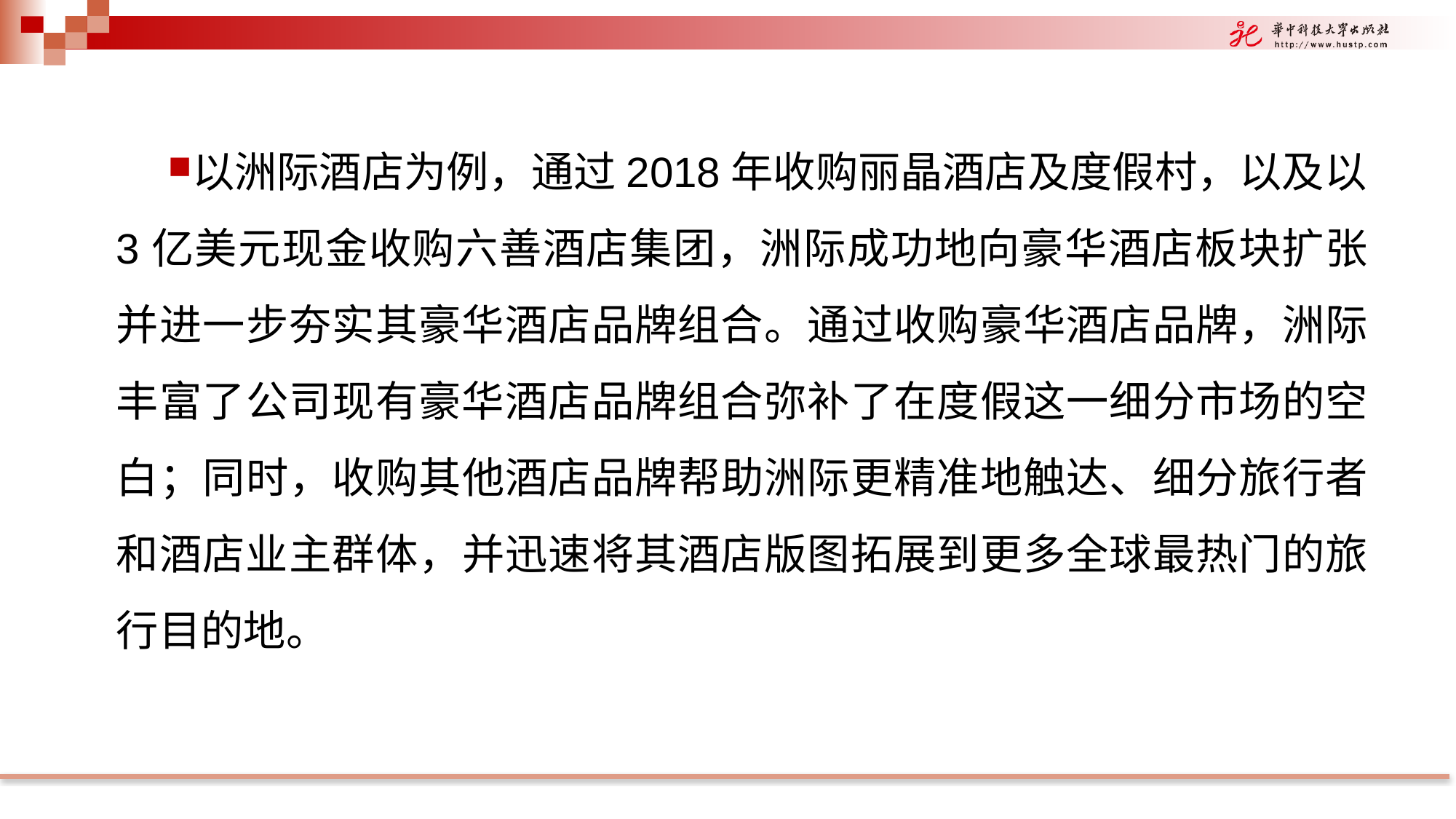

以洲际酒店为例，通过2018年收购丽晶酒店及度假村，以及以3亿美元现金收购六善酒店集团，洲际成功地向豪华酒店板块扩张并进一步夯实其豪华酒店品牌组合。通过收购豪华酒店品牌，洲际丰富了公司现有豪华酒店品牌组合弥补了在度假这一细分市场的空白；同时，收购其他酒店品牌帮助洲际更精准地触达、细分旅行者和酒店业主群体，并迅速将其酒店版图拓展到更多全球最热门的旅行目的地。